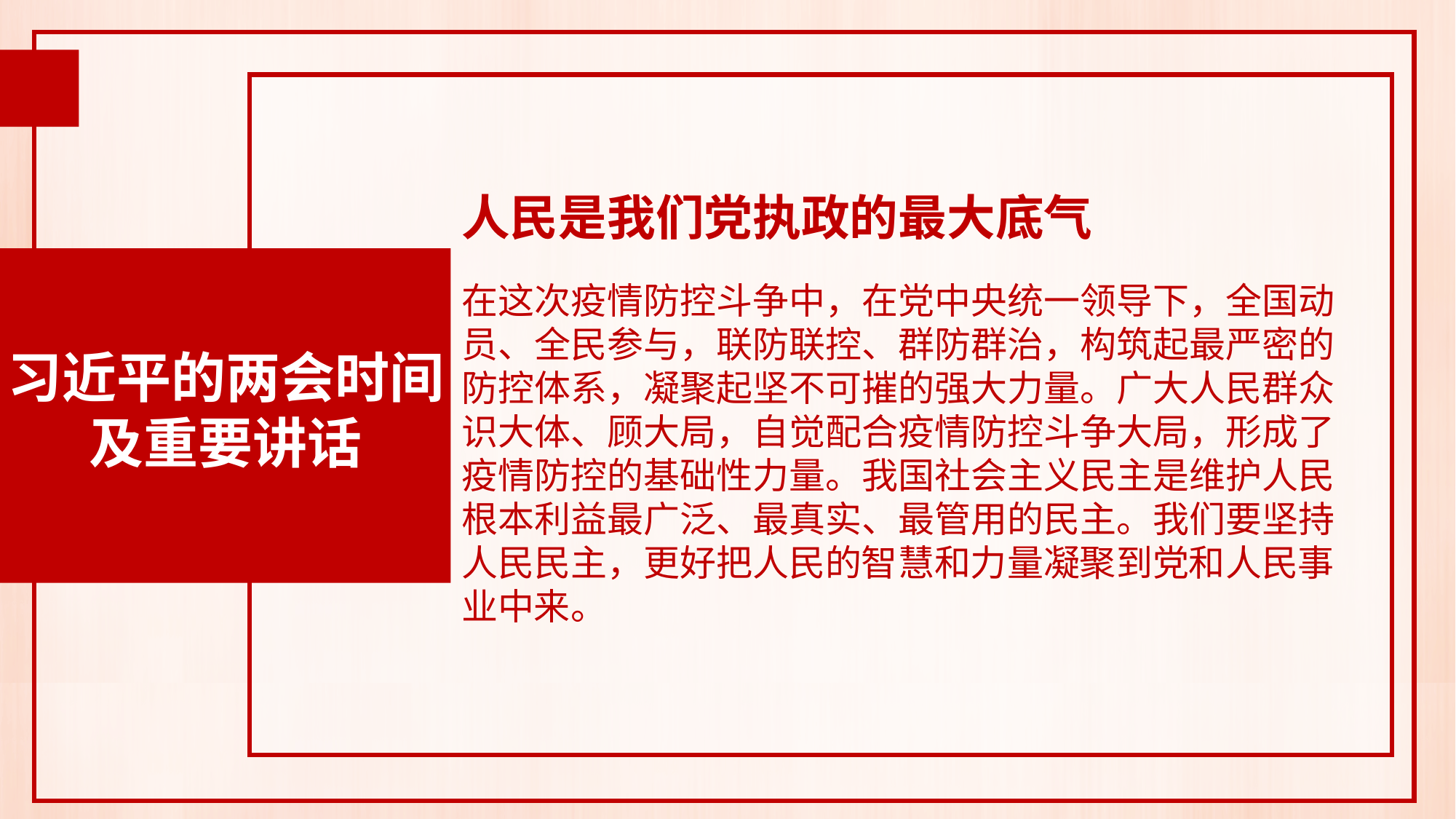

人民是我们党执政的最大底气
在这次疫情防控斗争中，在党中央统一领导下，全国动员、全民参与，联防联控、群防群治，构筑起最严密的防控体系，凝聚起坚不可摧的强大力量。广大人民群众识大体、顾大局，自觉配合疫情防控斗争大局，形成了疫情防控的基础性力量。我国社会主义民主是维护人民根本利益最广泛、最真实、最管用的民主。我们要坚持人民民主，更好把人民的智慧和力量凝聚到党和人民事业中来。
习近平的两会时间及重要讲话